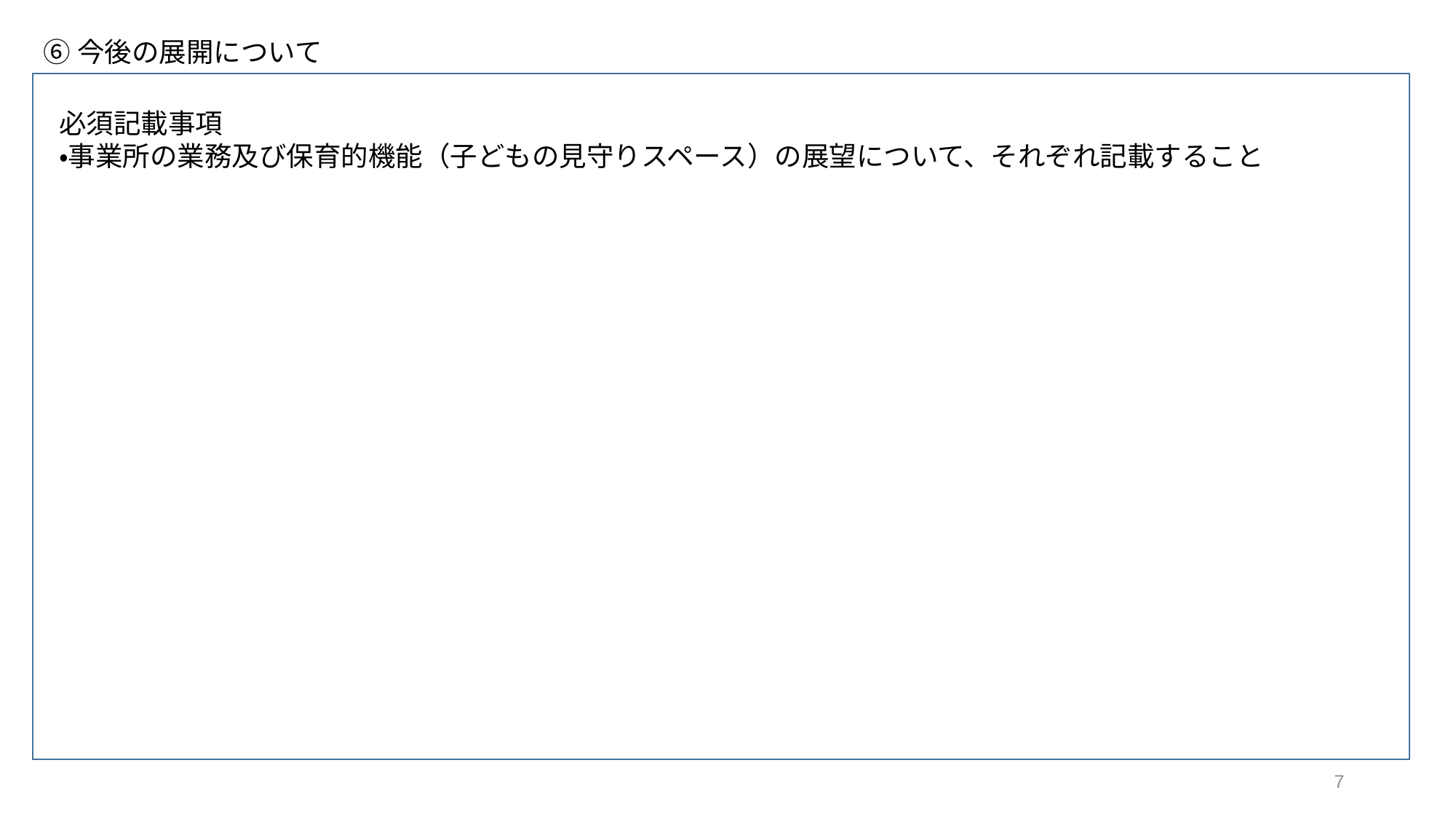

⑥今後の展開について

必須記載事項
・事業所の業務及び保育的機能（子どもの見守りスペース）の展望について、それぞれ記載すること
7